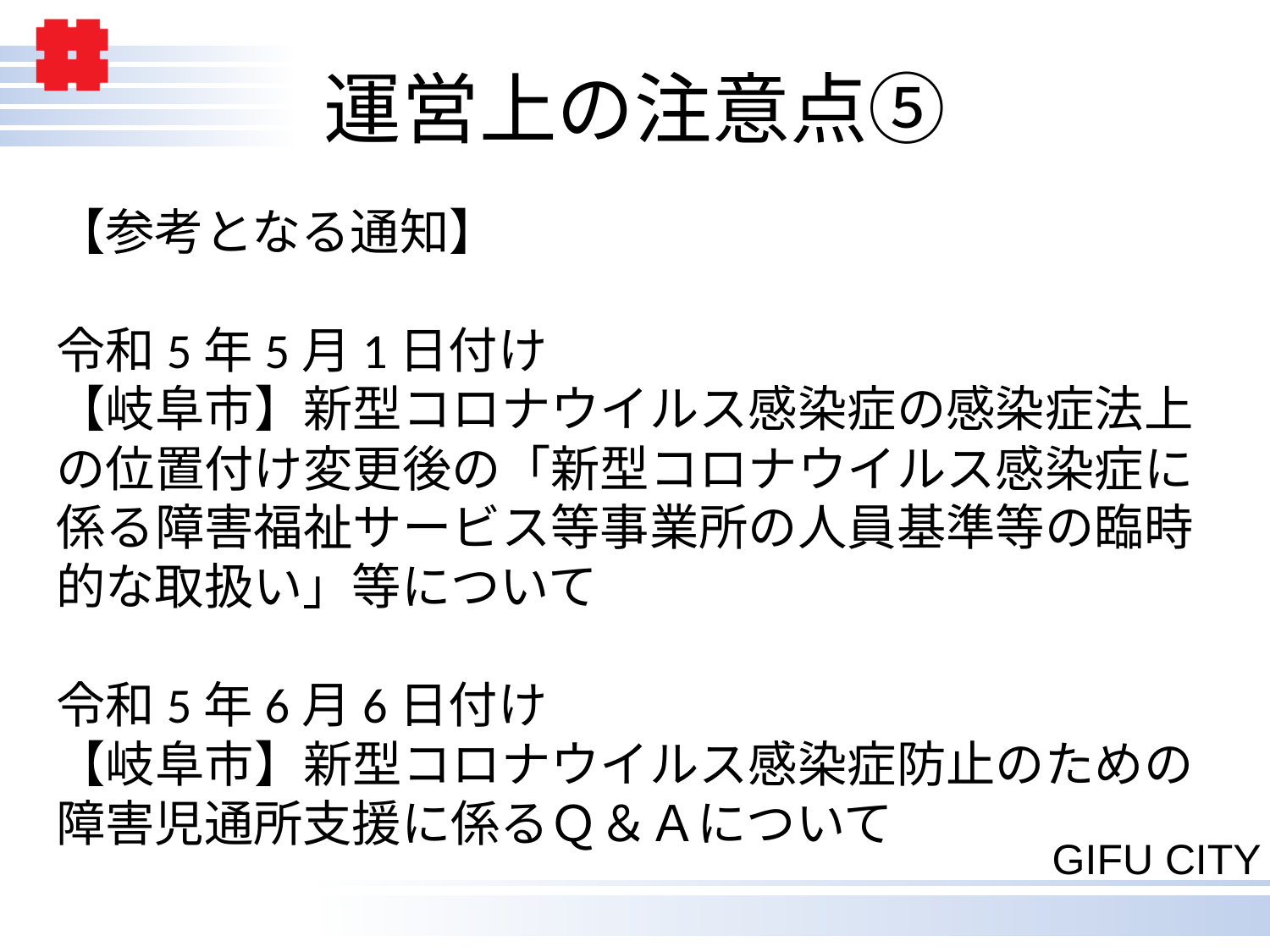

# 運営上の注意点⑤
【参考となる通知】

令和5年5月1日付け
【岐阜市】新型コロナウイルス感染症の感染症法上の位置付け変更後の「新型コロナウイルス感染症に係る障害福祉サービス等事業所の人員基準等の臨時的な取扱い」等について

令和5年6月6日付け
【岐阜市】新型コロナウイルス感染症防止のための障害児通所支援に係るＱ＆Ａについて